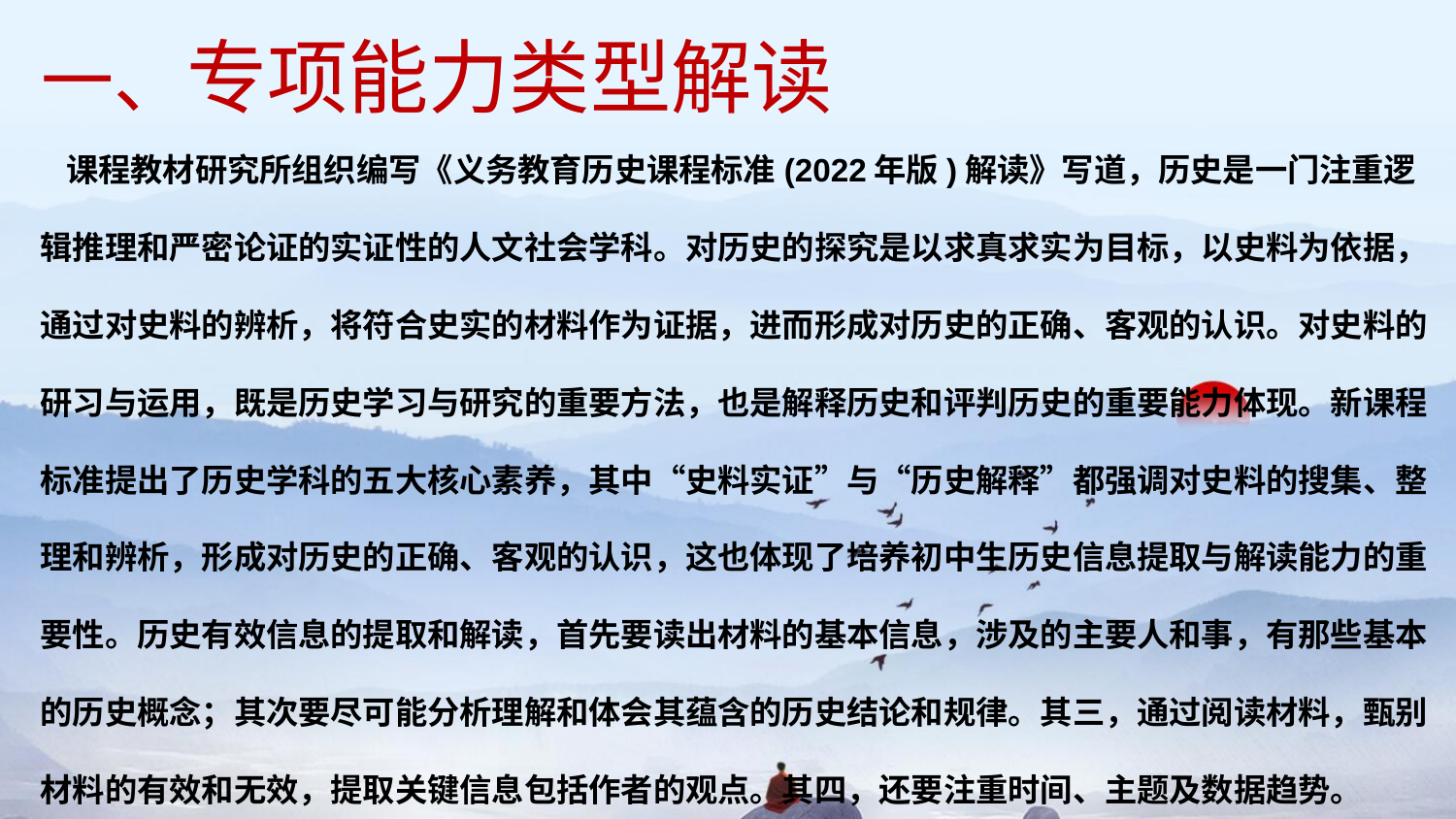

一、专项能力类型解读
   课程教材研究所组织编写《义务教育历史课程标准(2022年版)解读》写道，历史是一门注重逻辑推理和严密论证的实证性的人文社会学科。对历史的探究是以求真求实为目标，以史料为依据，通过对史料的辨析，将符合史实的材料作为证据，进而形成对历史的正确、客观的认识。对史料的研习与运用，既是历史学习与研究的重要方法，也是解释历史和评判历史的重要能力体现。新课程标准提出了历史学科的五大核心素养，其中“史料实证”与“历史解释”都强调对史料的搜集、整理和辨析，形成对历史的正确、客观的认识，这也体现了培养初中生历史信息提取与解读能力的重要性。历史有效信息的提取和解读，首先要读出材料的基本信息，涉及的主要人和事，有那些基本的历史概念；其次要尽可能分析理解和体会其蕴含的历史结论和规律。其三，通过阅读材料，甄别材料的有效和无效，提取关键信息包括作者的观点。其四，还要注重时间、主题及数据趋势。